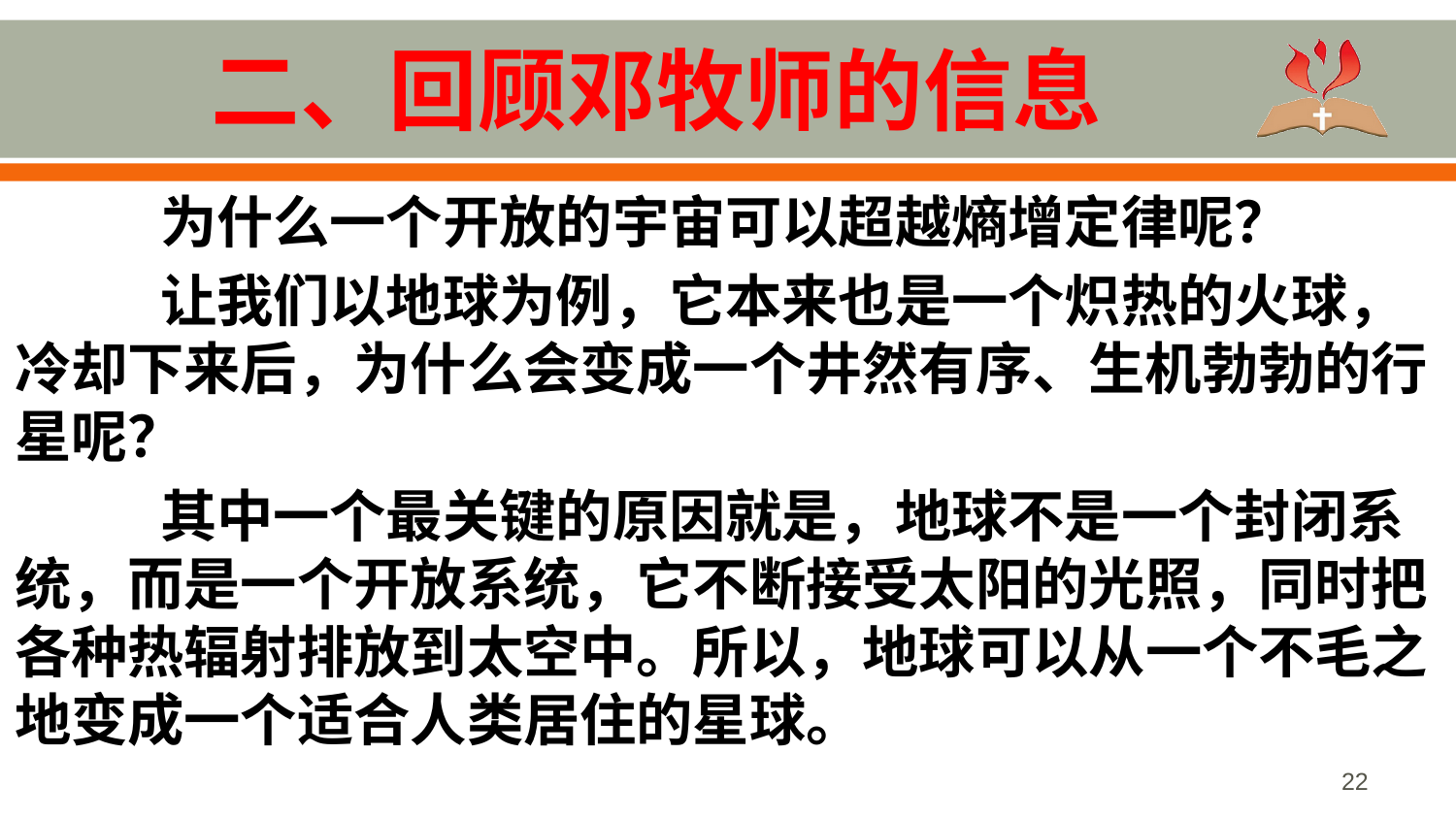

# 二、回顾邓牧师的信息
	为什么一个开放的宇宙可以超越熵增定律呢？
	让我们以地球为例，它本来也是一个炽热的火球，冷却下来后，为什么会变成一个井然有序、生机勃勃的行星呢？
	其中一个最关键的原因就是，地球不是一个封闭系统，而是一个开放系统，它不断接受太阳的光照，同时把各种热辐射排放到太空中。所以，地球可以从一个不毛之地变成一个适合人类居住的星球。
22